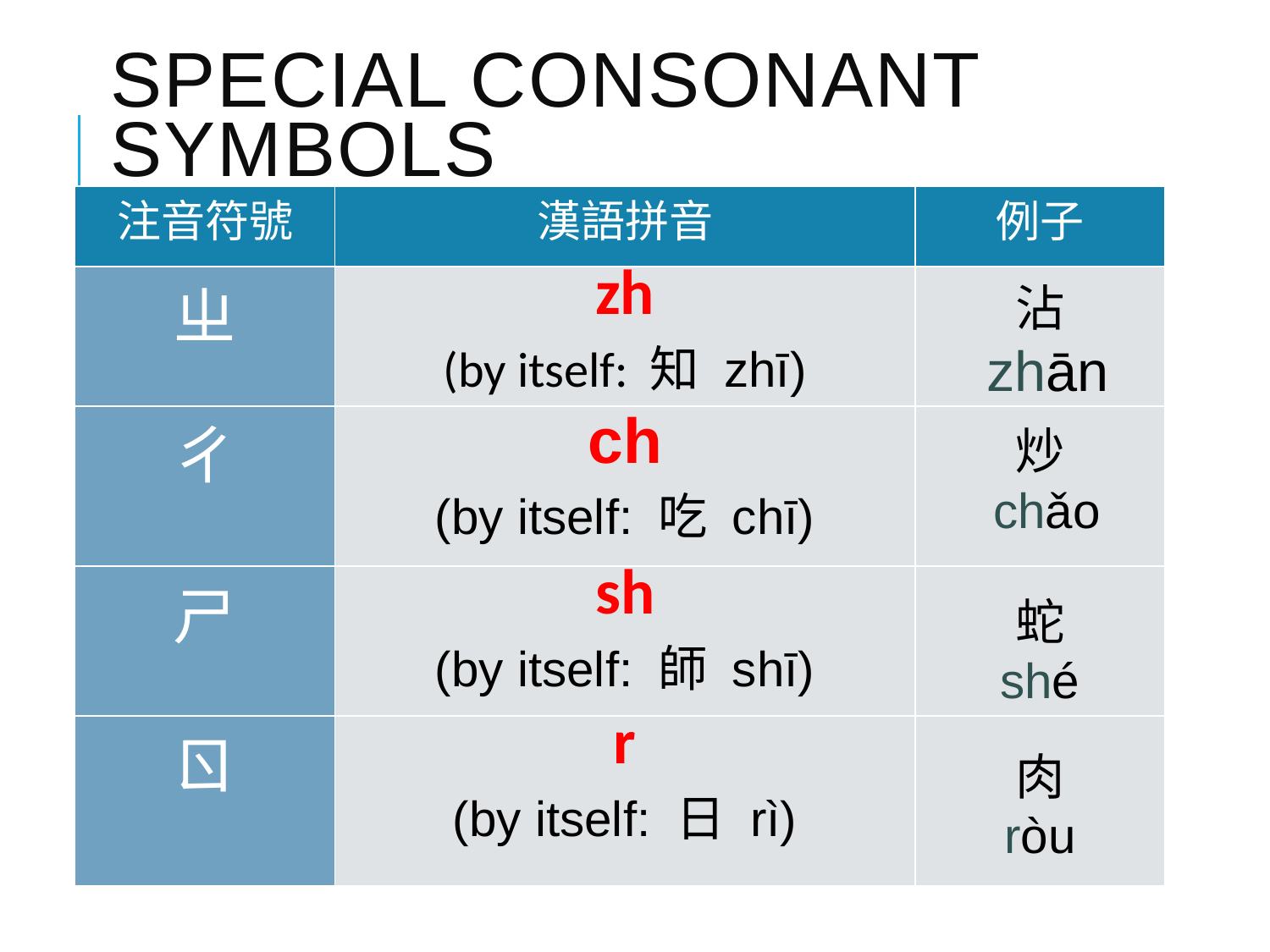

Special consonant symbols
| 注音符號 | 漢語拼音 | 例子 |
| --- | --- | --- |
| ㄓ | zh (by itself: 知 zhī) | 沾 zhān |
| ㄔ | ch (by itself: 吃 chī) | 炒 chǎo |
| ㄕ | sh (by itself: 師 shī) | 蛇 shé |
| --- | --- | --- |
| ㄖ | r (by itself: 日 rì) | 肉 ròu |
| --- | --- | --- |